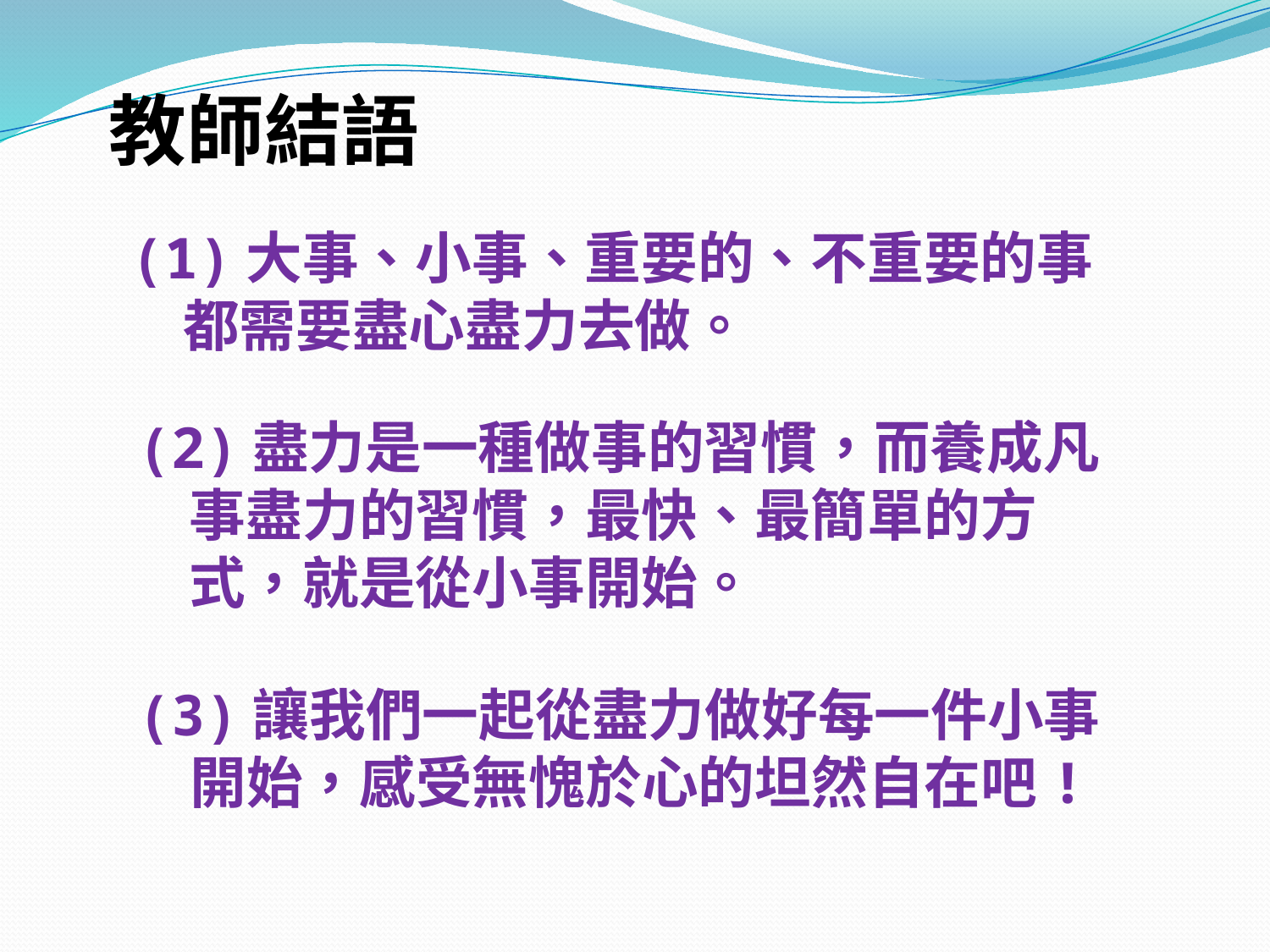

教師結語
(1)大事、小事、重要的、不重要的事
   都需要盡心盡力去做。
(2)盡力是一種做事的習慣，而養成凡
   事盡力的習慣，最快、最簡單的方
   式，就是從小事開始。
(3)讓我們一起從盡力做好每一件小事
   開始，感受無愧於心的坦然自在吧!